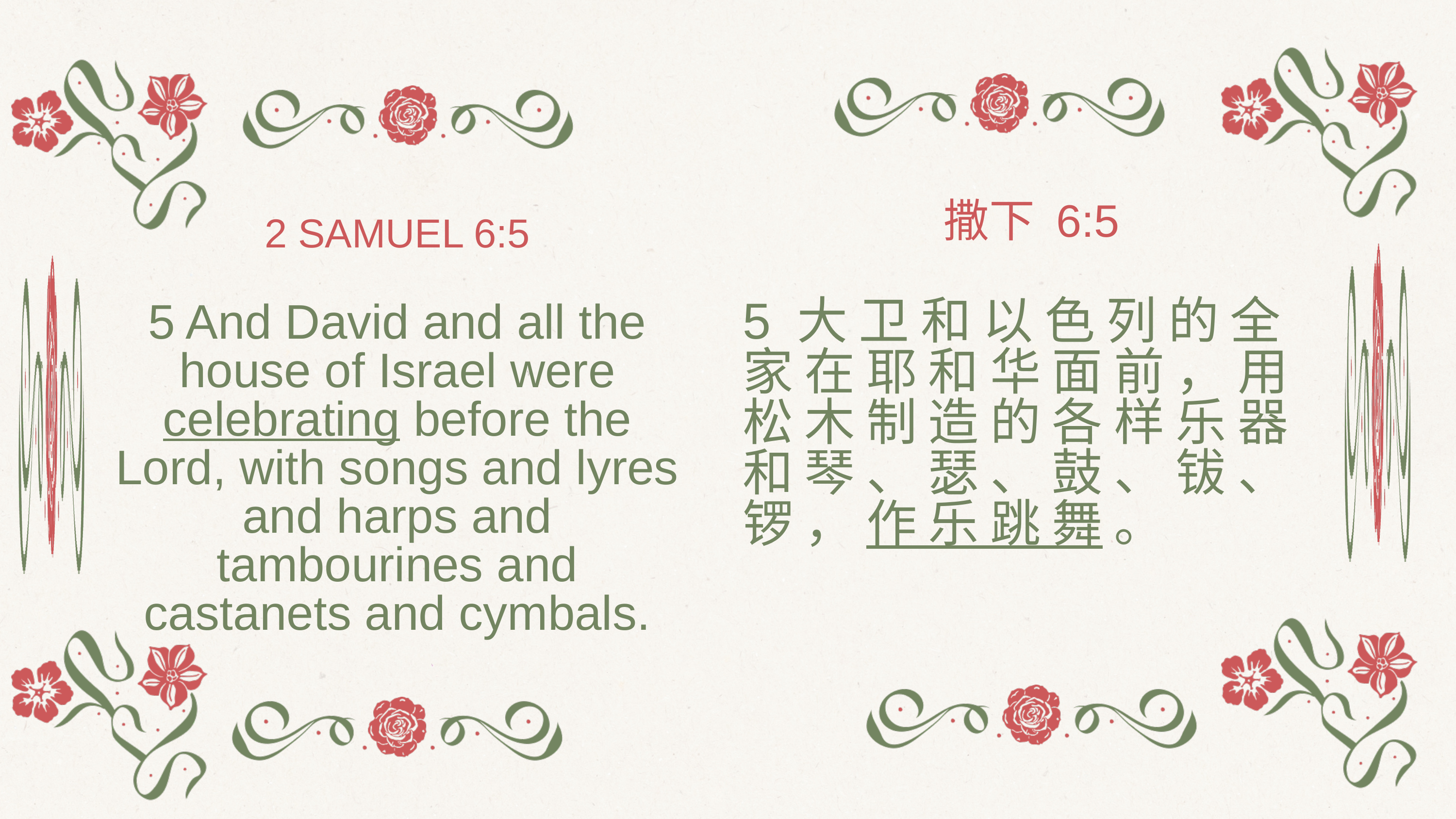

撒下 6:5
2 SAMUEL 6:5
5 大 卫 和 以 色 列 的 全 家 在 耶 和 华 面 前 ， 用 松 木 制 造 的 各 样 乐 器 和 琴 、 瑟 、 鼓 、 钹 、 锣 ， 作 乐 跳 舞 。
5 And David and all the house of Israel were celebrating before the Lord, with songs and lyres and harps and tambourines and castanets and cymbals.